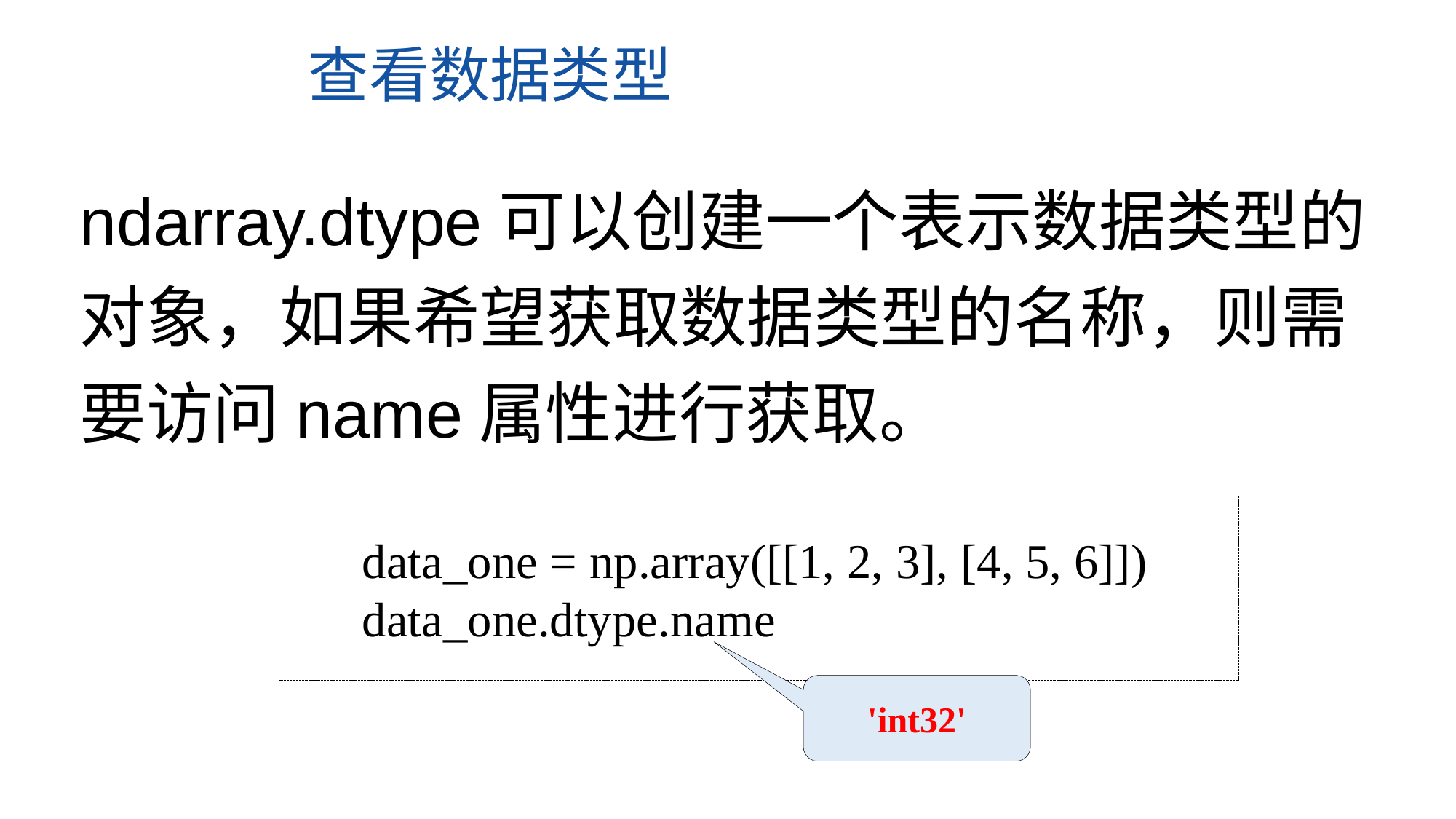

查看数据类型
ndarray.dtype可以创建一个表示数据类型的对象，如果希望获取数据类型的名称，则需要访问name属性进行获取。

data_one = np.array([[1, 2, 3], [4, 5, 6]])
data_one.dtype.name
'int32'